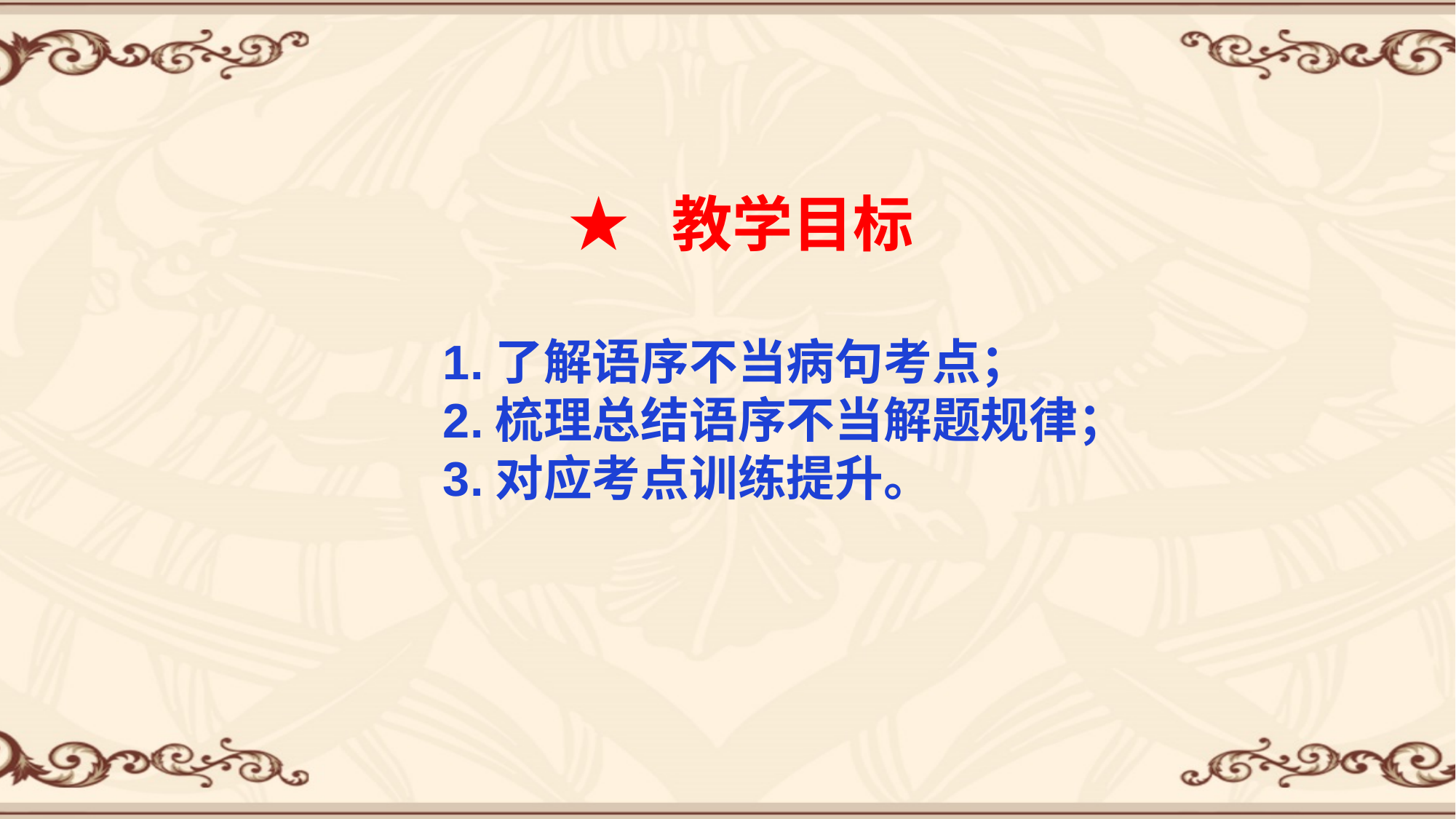

★  教学目标

                        1.了解语序不当病句考点；
                        2.梳理总结语序不当解题规律；
                        3.对应考点训练提升。